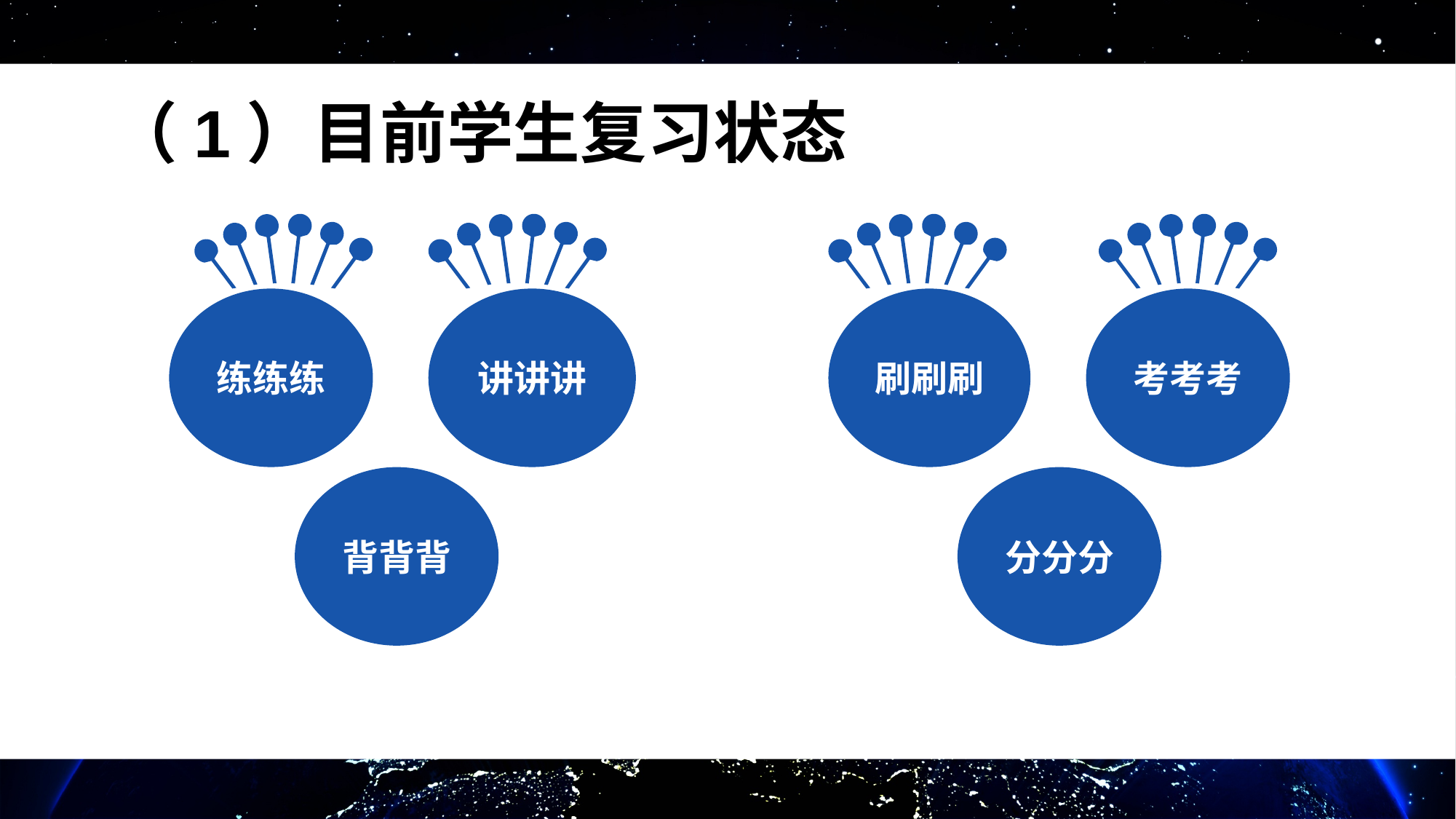

# （1）目前学生复习状态

练练练
讲讲讲
背背背

刷刷刷

考考考
分分分